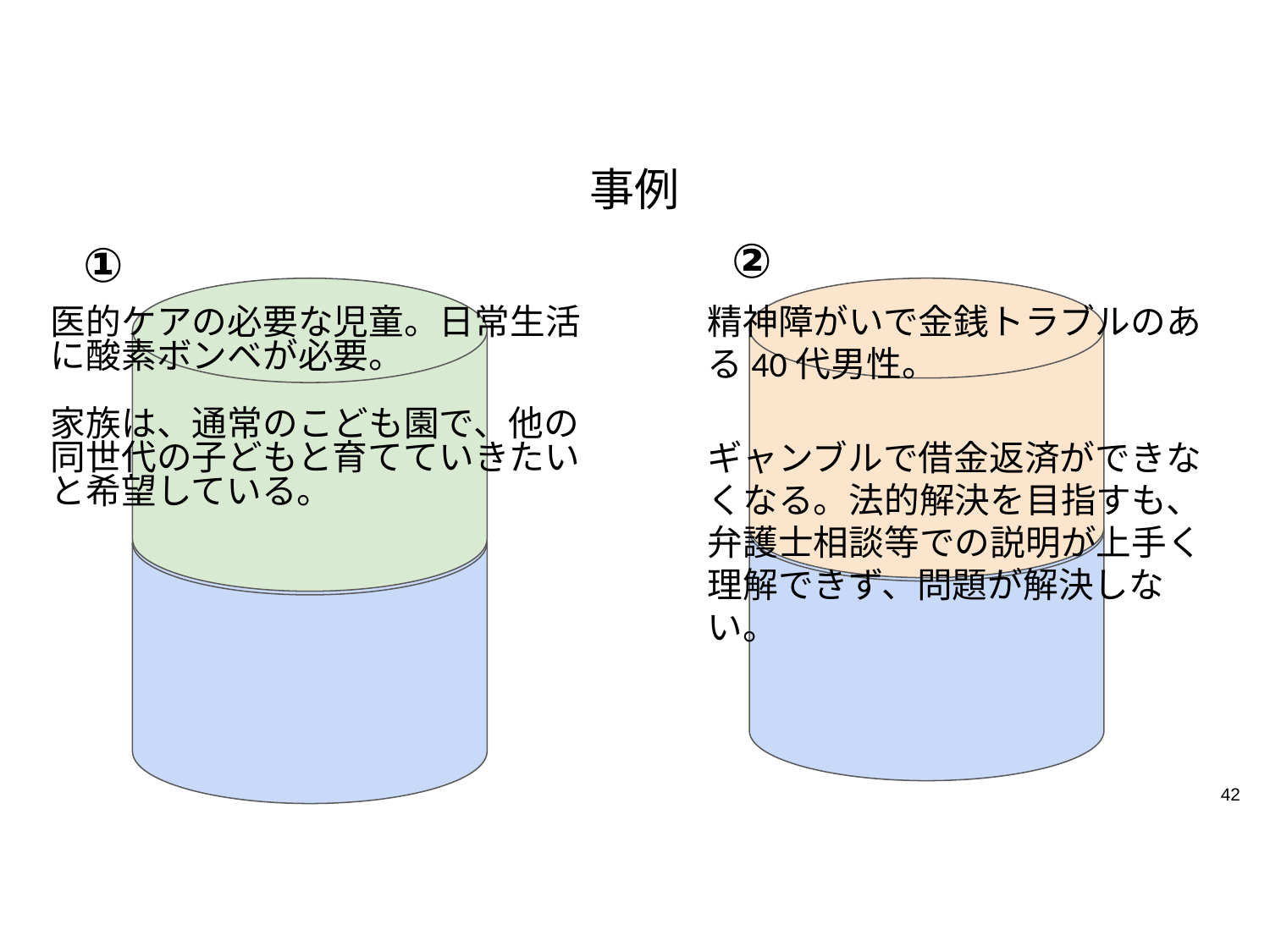

# 事例
②
①

医的ケアの必要な児童。日常生活に酸素ボンベが必要。

家族は、通常のこども園で、他の同世代の子どもと育てていきたいと希望している。

精神障がいで金銭トラブルのある40代男性。

ギャンブルで借金返済ができなくなる。法的解決を目指すも、弁護士相談等での説明が上手く理解できず、問題が解決しない。

42